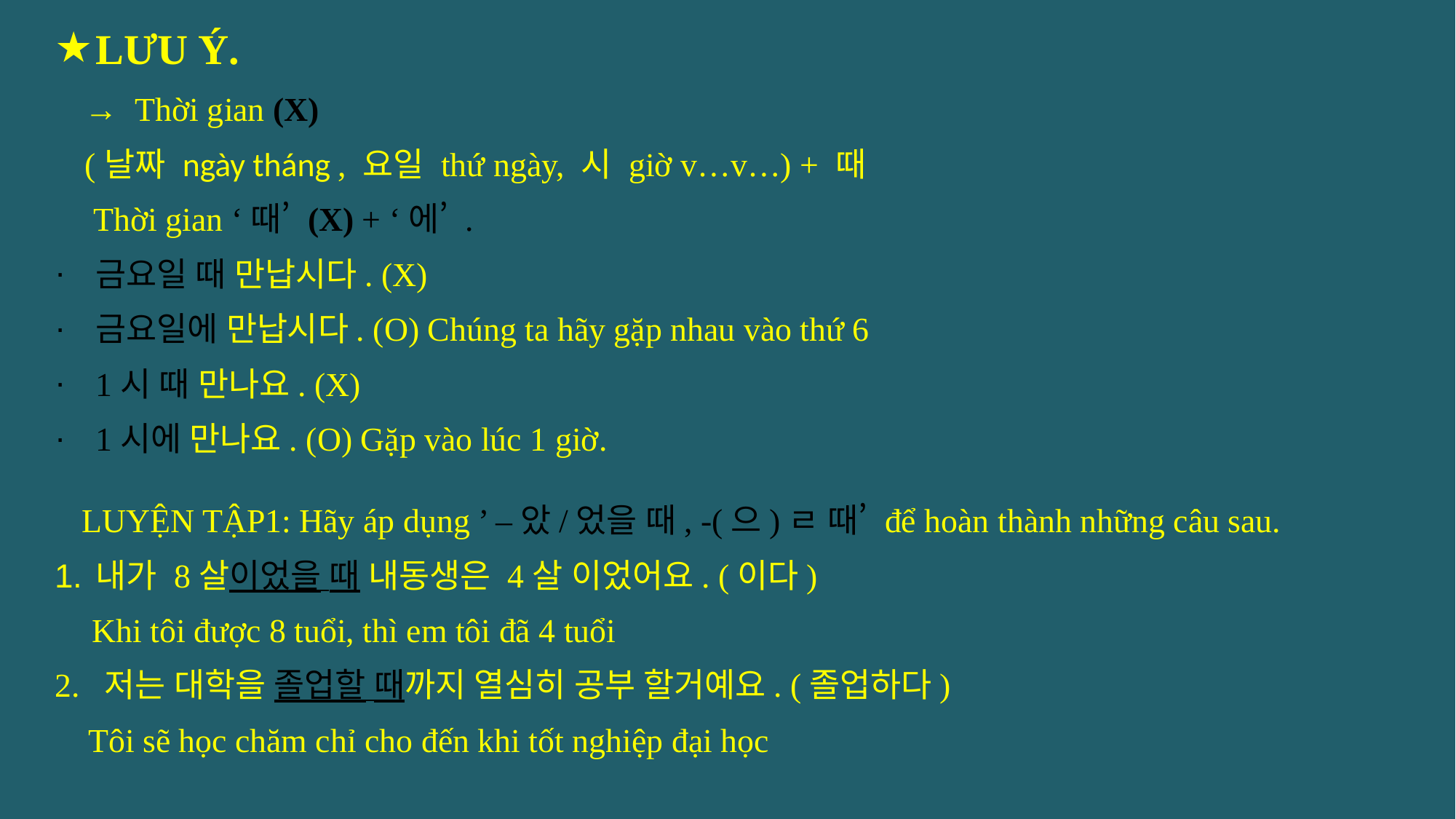

LƯU Ý.
→  Thời gian (X)
(날짜 ngày tháng , 요일 thứ ngày, 시 giờ v…v…) + 때
 Thời gian ‘때’ (X) + ‘에’ .
금요일 때 만납시다. (X)
금요일에 만납시다. (O) Chúng ta hãy gặp nhau vào thứ 6
1시 때 만나요. (X)
1시에 만나요. (O) Gặp vào lúc 1 giờ.
LUYỆN TẬP1: Hãy áp dụng ’ –았/었을 때, -(으)ㄹ 때’ để hoàn thành những câu sau.
내가 8살이었을 때 내동생은 4살 이었어요. (이다)
    Khi tôi được 8 tuổi, thì em tôi đã 4 tuổi
2.  저는 대학을 졸업할 때까지 열심히 공부 할거예요. (졸업하다)
    Tôi sẽ học chăm chỉ cho đến khi tốt nghiệp đại học